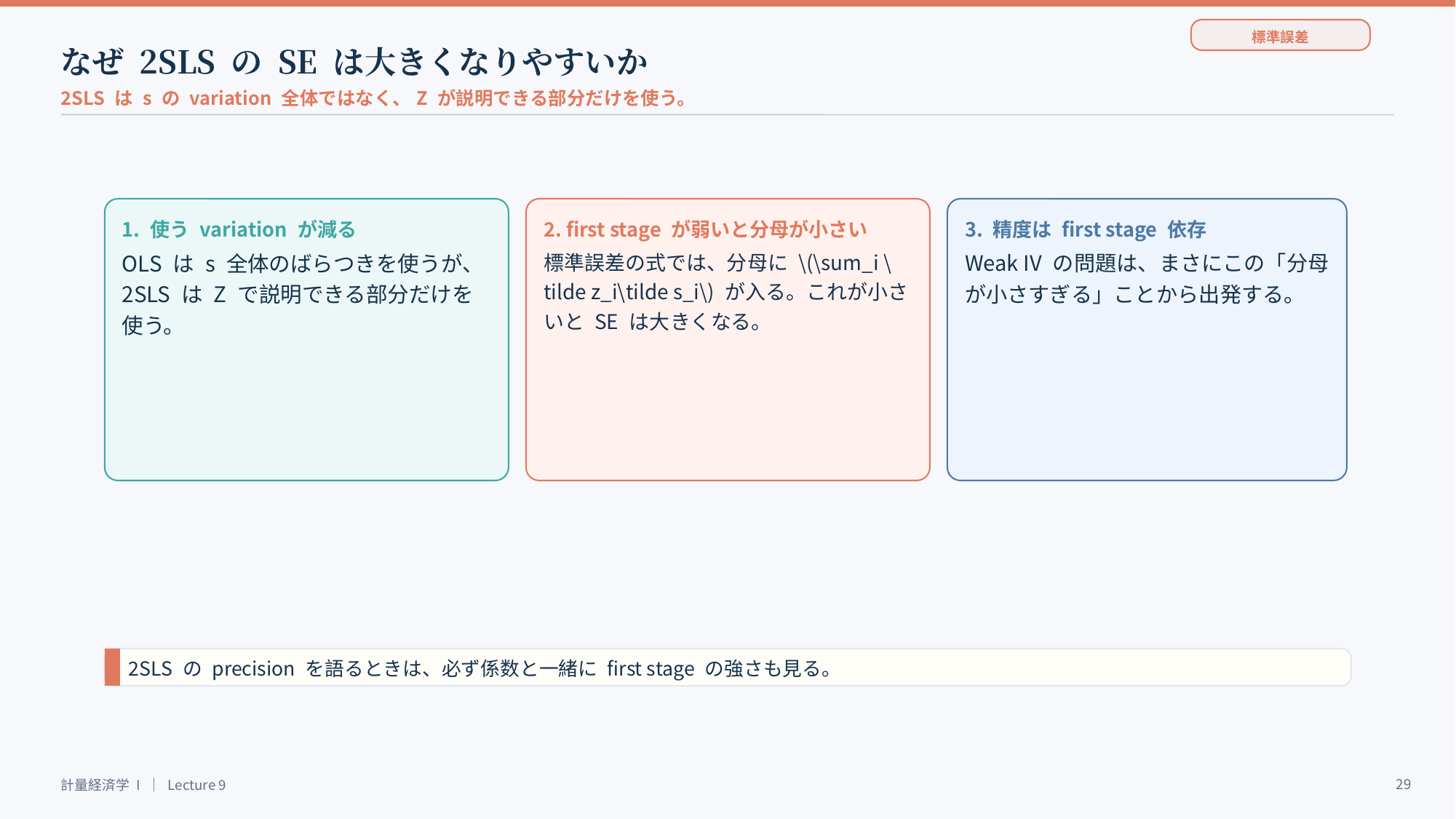

標準誤差
なぜ 2SLS の SE は大きくなりやすいか
2SLS は s の variation 全体ではなく、Z が説明できる部分だけを使う。

1. 使う variation が減る
2. first stage が弱いと分母が小さい
3. 精度は first stage 依存
OLS は s 全体のばらつきを使うが、2SLS は Z で説明できる部分だけを使う。
標準誤差の式では、分母に \(\sum_i \tilde z_i\tilde s_i\) が入る。これが小さいと SE は大きくなる。
Weak IV の問題は、まさにこの「分母が小さすぎる」ことから出発する。

2SLS の precision を語るときは、必ず係数と一緒に first stage の強さも見る。
29
計量経済学 I ｜ Lecture 9